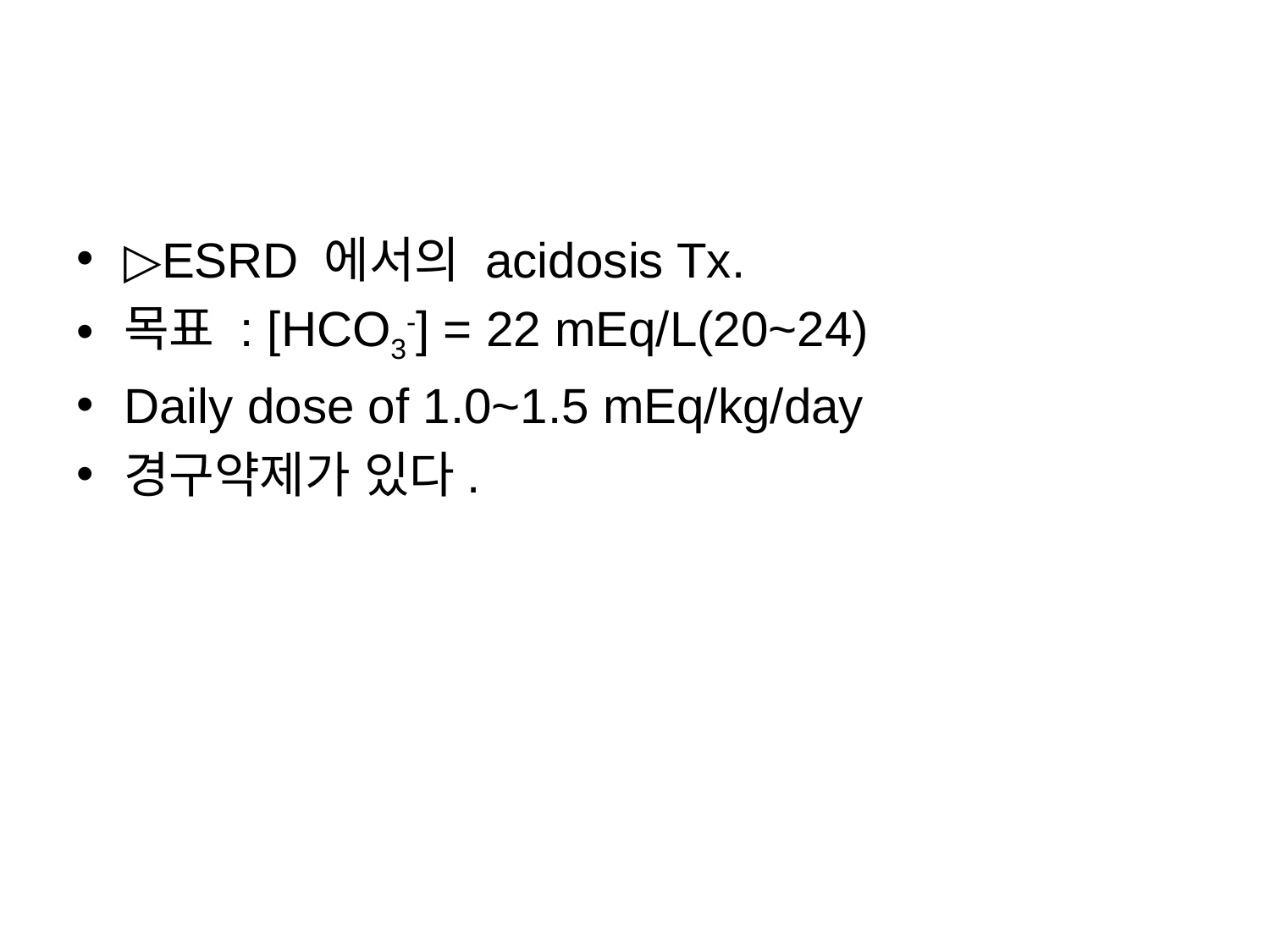

#
▷ESRD 에서의 acidosis Tx.
목표 : [HCO3-] = 22 mEq/L(20~24)
Daily dose of 1.0~1.5 mEq/kg/day
경구약제가 있다.